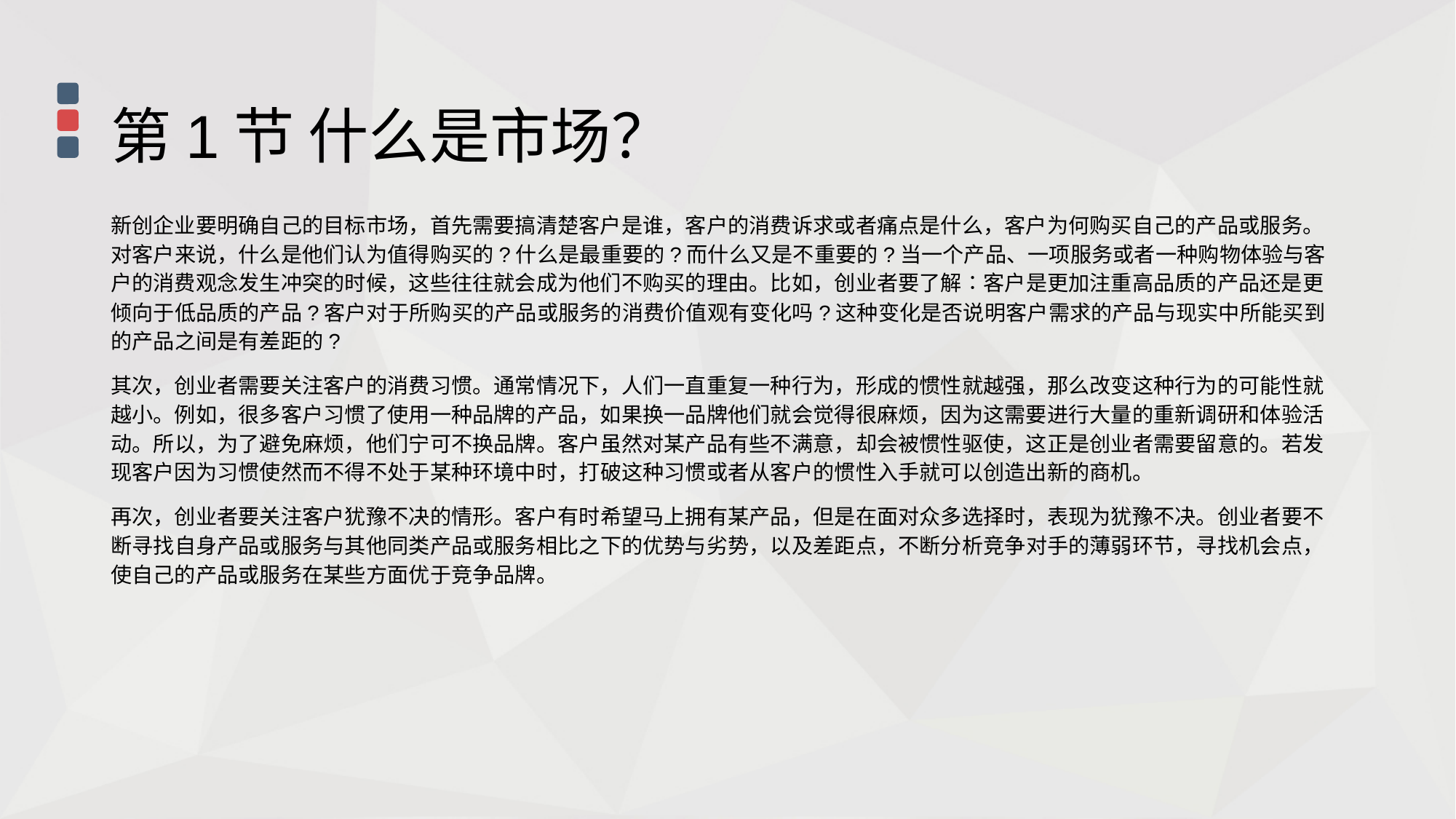

第1节 什么是市场？
新创企业要明确自己的目标市场，首先需要搞清楚客户是谁，客户的消费诉求或者痛点是什么，客户为何购买自己的产品或服务。对客户来说，什么是他们认为值得购买的?什么是最重要的?而什么又是不重要的?当一个产品、一项服务或者一种购物体验与客户的消费观念发生冲突的时候，这些往往就会成为他们不购买的理由。比如，创业者要了解∶客户是更加注重高品质的产品还是更倾向于低品质的产品?客户对于所购买的产品或服务的消费价值观有变化吗?这种变化是否说明客户需求的产品与现实中所能买到的产品之间是有差距的?
其次，创业者需要关注客户的消费习惯。通常情况下，人们一直重复一种行为，形成的惯性就越强，那么改变这种行为的可能性就越小。例如，很多客户习惯了使用一种品牌的产品，如果换一品牌他们就会觉得很麻烦，因为这需要进行大量的重新调研和体验活动。所以，为了避免麻烦，他们宁可不换品牌。客户虽然对某产品有些不满意，却会被惯性驱使，这正是创业者需要留意的。若发现客户因为习惯使然而不得不处于某种环境中时，打破这种习惯或者从客户的惯性入手就可以创造出新的商机。
再次，创业者要关注客户犹豫不决的情形。客户有时希望马上拥有某产品，但是在面对众多选择时，表现为犹豫不决。创业者要不断寻找自身产品或服务与其他同类产品或服务相比之下的优势与劣势，以及差距点，不断分析竞争对手的薄弱环节，寻找机会点，使自己的产品或服务在某些方面优于竞争品牌。